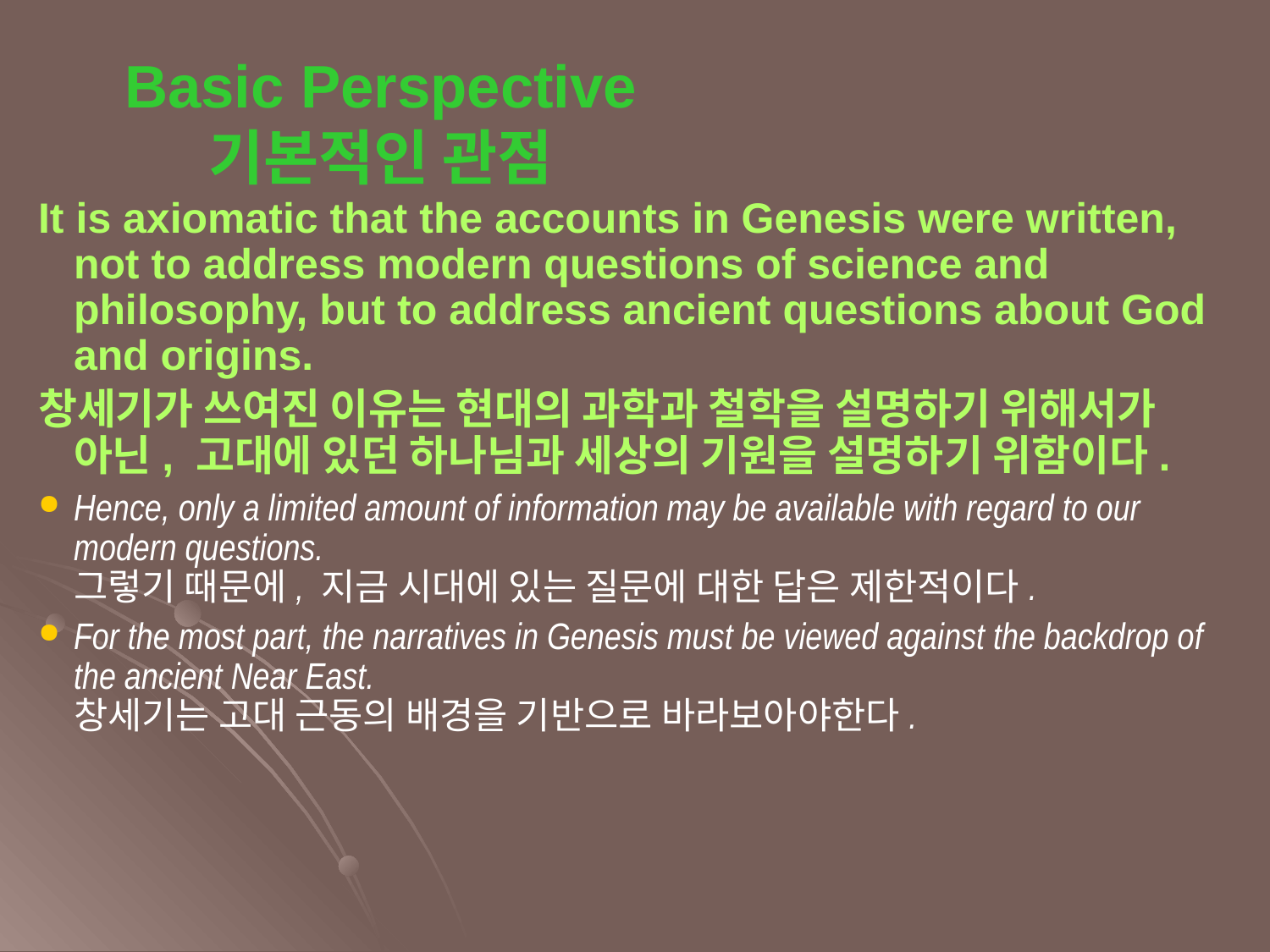

Basic Perspective
기본적인 관점
It is axiomatic that the accounts in Genesis were written, not to address modern questions of science and philosophy, but to address ancient questions about God and origins.
창세기가 쓰여진 이유는 현대의 과학과 철학을 설명하기 위해서가 아닌, 고대에 있던 하나님과 세상의 기원을 설명하기 위함이다.
Hence, only a limited amount of information may be available with regard to our modern questions.
그렇기 때문에, 지금 시대에 있는 질문에 대한 답은 제한적이다.
For the most part, the narratives in Genesis must be viewed against the backdrop of the ancient Near East.
창세기는 고대 근동의 배경을 기반으로 바라보아야한다.